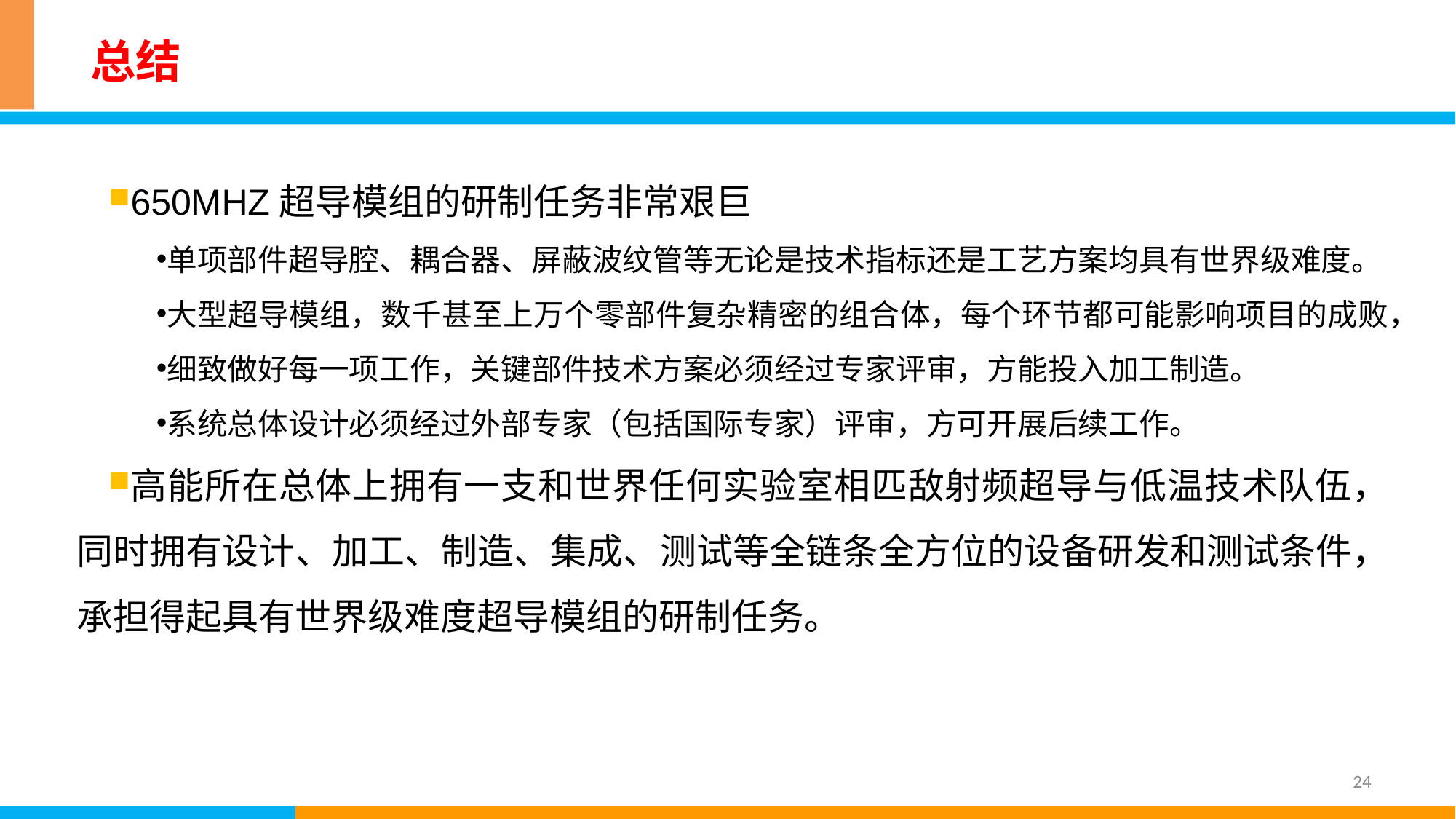

# 总结
650MHZ超导模组的研制任务非常艰巨
单项部件超导腔、耦合器、屏蔽波纹管等无论是技术指标还是工艺方案均具有世界级难度。
大型超导模组，数千甚至上万个零部件复杂精密的组合体，每个环节都可能影响项目的成败，
细致做好每一项工作，关键部件技术方案必须经过专家评审，方能投入加工制造。
系统总体设计必须经过外部专家（包括国际专家）评审，方可开展后续工作。
高能所在总体上拥有一支和世界任何实验室相匹敌射频超导与低温技术队伍，同时拥有设计、加工、制造、集成、测试等全链条全方位的设备研发和测试条件，承担得起具有世界级难度超导模组的研制任务。

24